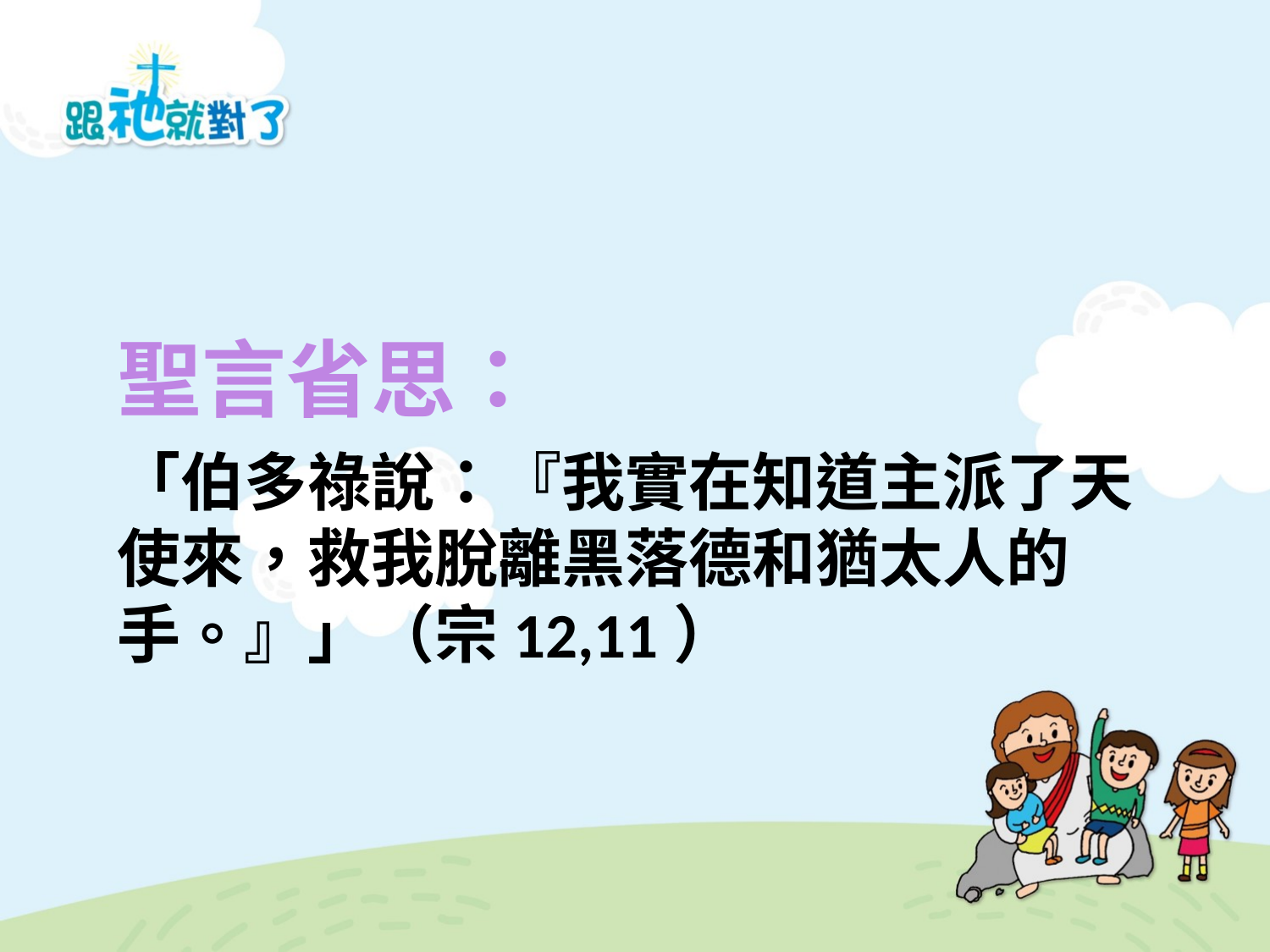

聖言省思：
「伯多祿說：『我實在知道主派了天使來，救我脫離黑落德和猶太人的手。』」（宗12,11）